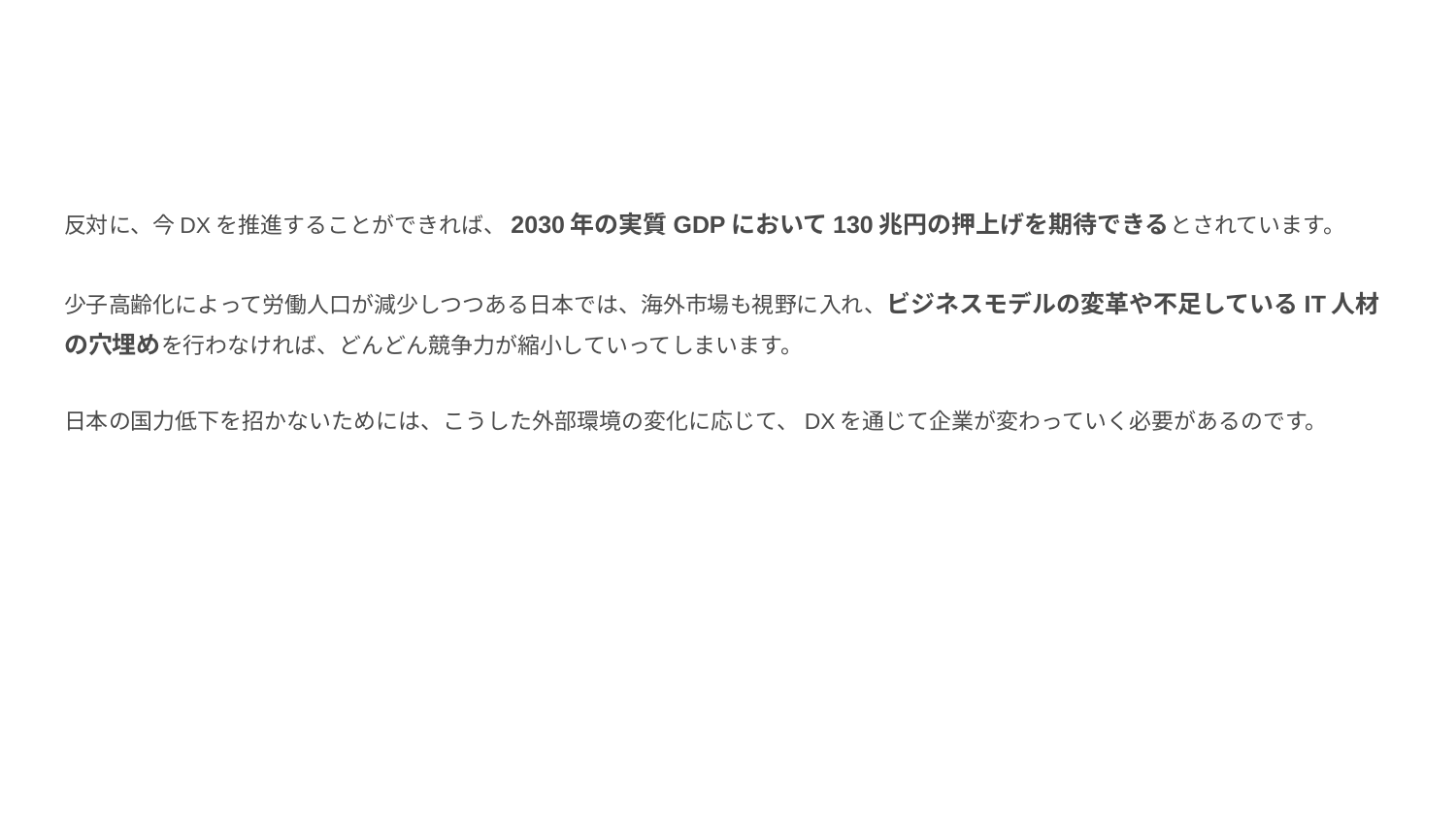

#
反対に、今DXを推進することができれば、2030年の実質GDPにおいて130兆円の押上げを期待できるとされています。
少子高齢化によって労働人口が減少しつつある日本では、海外市場も視野に入れ、ビジネスモデルの変革や不足しているIT人材の穴埋めを行わなければ、どんどん競争力が縮小していってしまいます。
日本の国力低下を招かないためには、こうした外部環境の変化に応じて、DXを通じて企業が変わっていく必要があるのです。